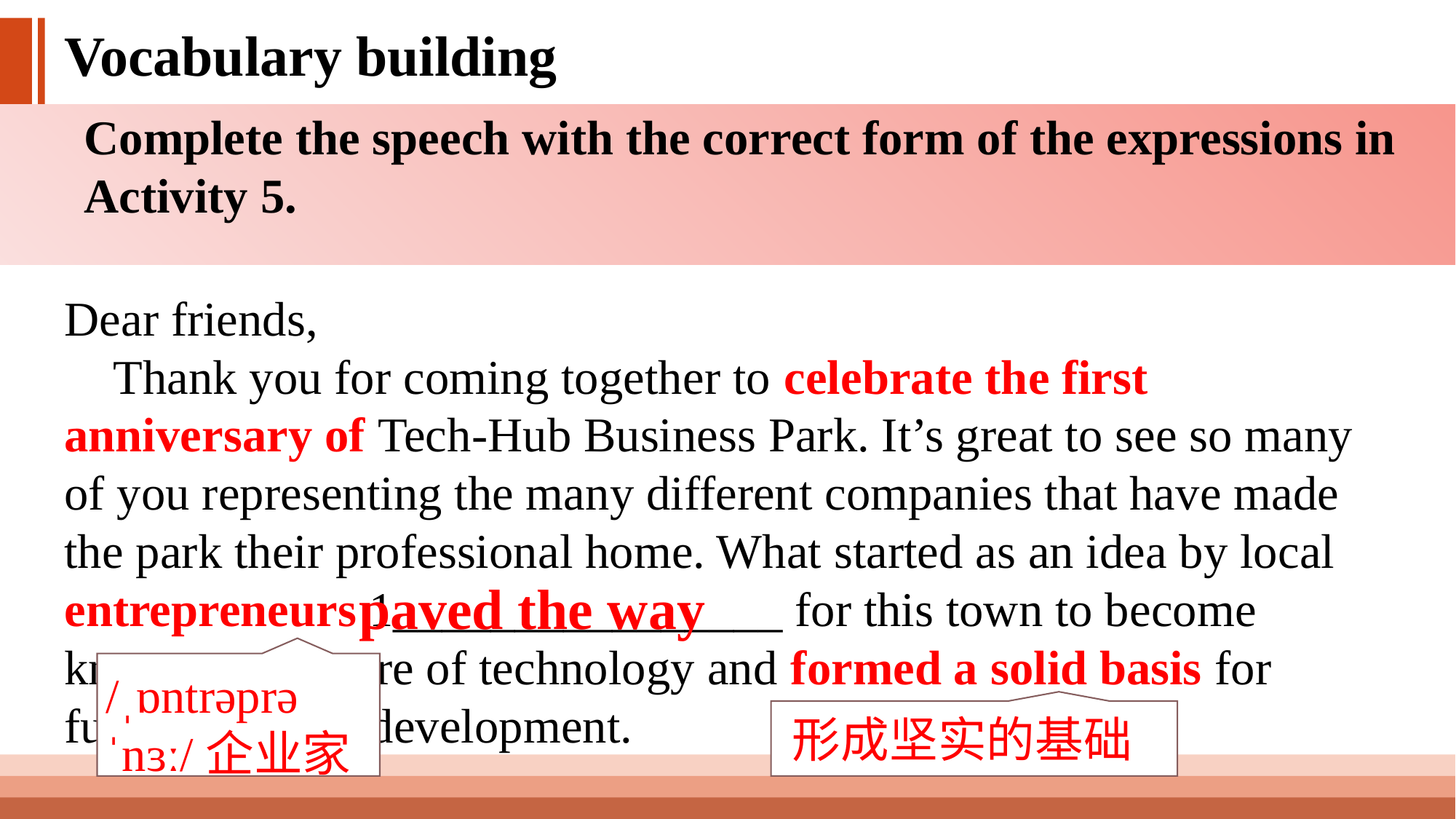

Vocabulary building

Complete the speech with the correct form of the expressions in Activity 5.

Dear friends,
    Thank you for coming together to celebrate the first anniversary of Tech-Hub Business Park. It’s great to see so many of you representing the many different companies that have made the park their professional home. What started as an idea by local entrepreneurs 1________________ for this town to become known as a centre of technology and formed a solid basis for future business development.
paved the way

/ˌɒntrəprəˈnɜː/企业家

形成坚实的基础